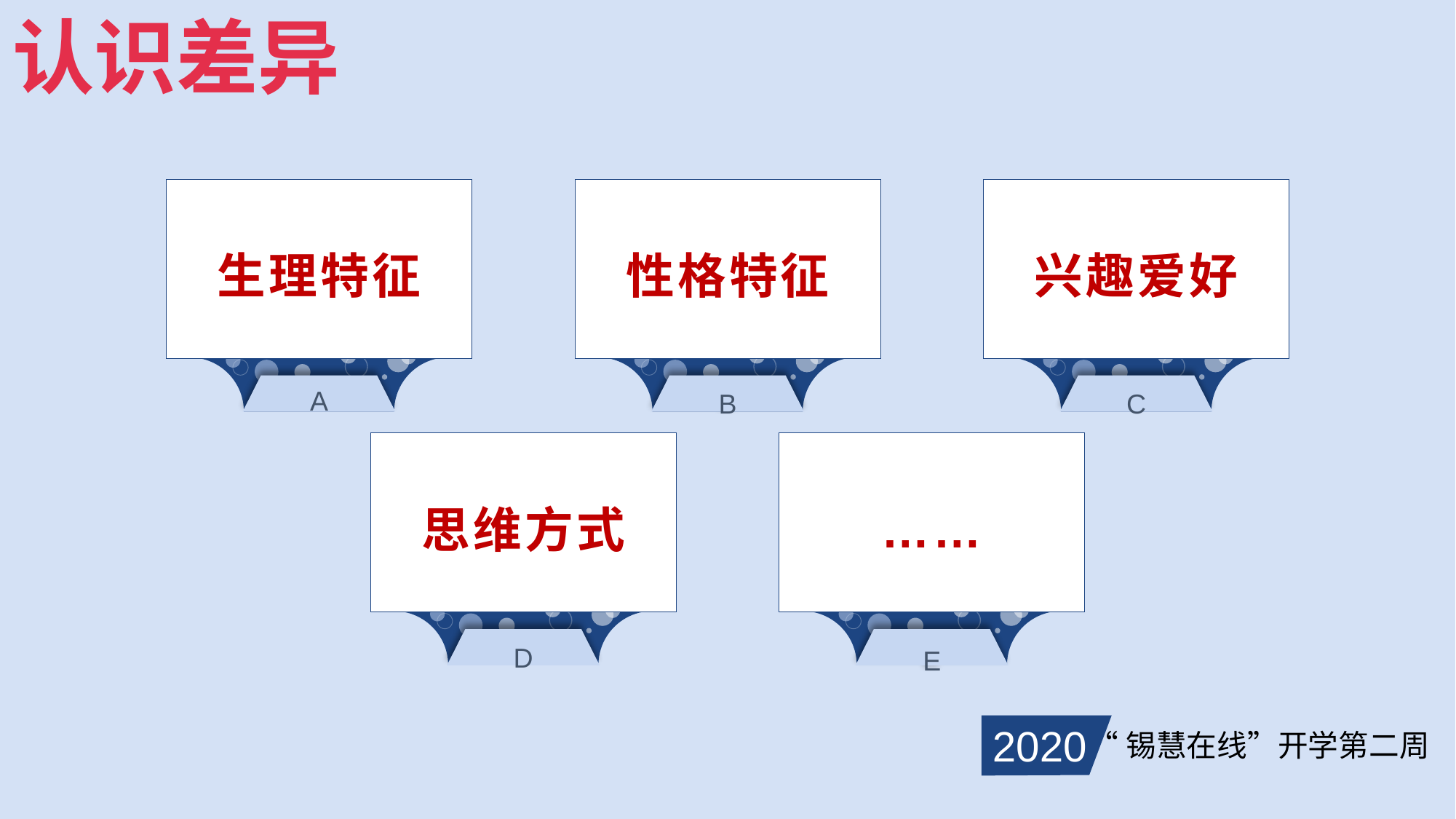

认识差异

生理特征

A

性格特征

B

兴趣爱好

C

思维方式

D

……

E